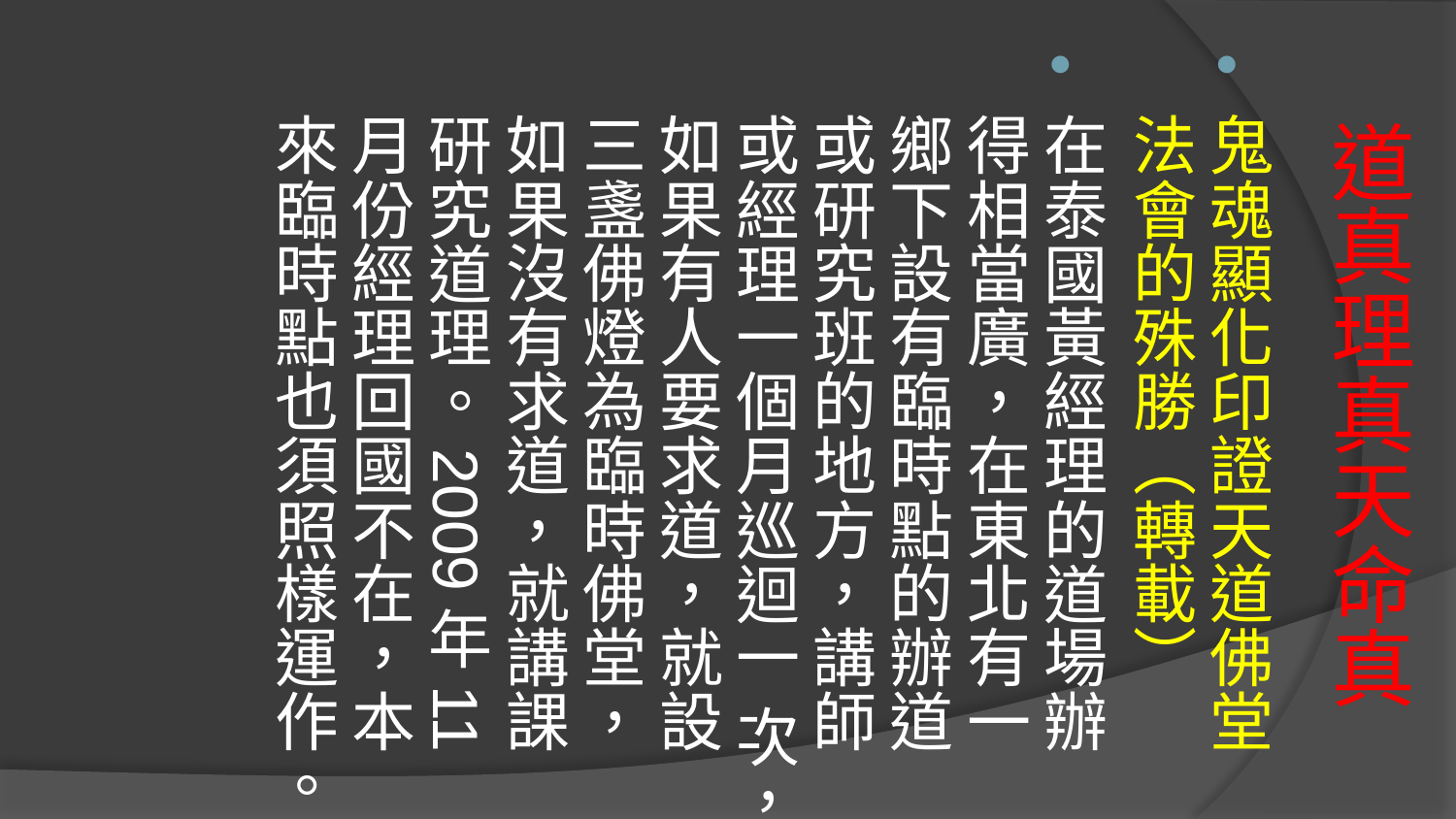

鬼魂顯化印證天道佛堂法會的殊勝（轉載）
在泰國黃經理的道場辦得相當廣，在東北有一鄉下設有臨時點的辦道或研究班的地方，講師或經理一個月巡迴一 次，如果有人要求道，就設三盞佛燈為臨時佛堂，如果沒有求道，就講課研究道理。2009年11月份經理回國不在，本來臨時點也須照樣運作。
# 道真理真天命真